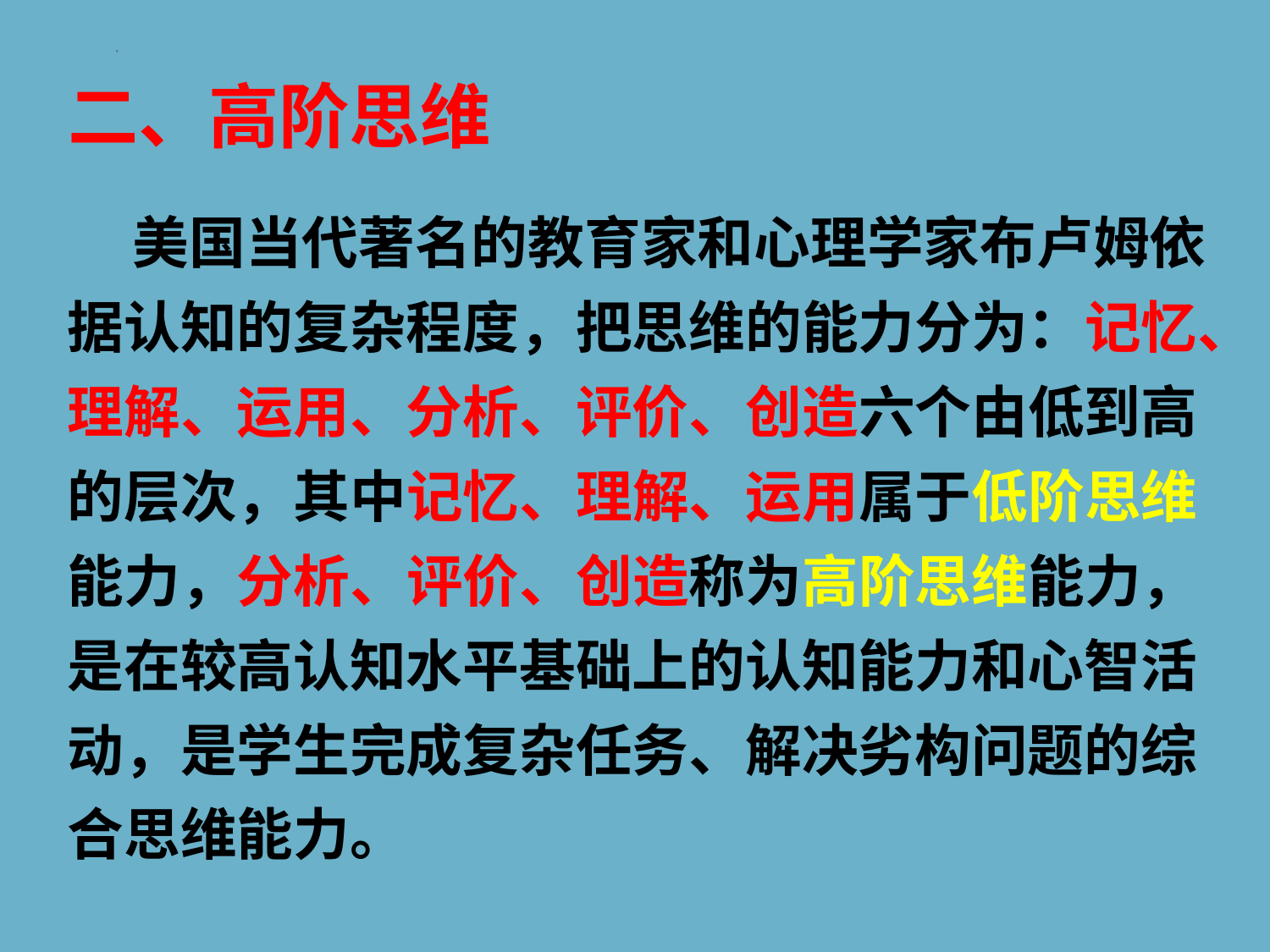

二、高阶思维
    美国当代著名的教育家和心理学家布卢姆依据认知的复杂程度，把思维的能力分为：记忆、理解、运用、分析、评价、创造六个由低到高的层次，其中记忆、理解、运用属于低阶思维能力，分析、评价、创造称为高阶思维能力，是在较高认知水平基础上的认知能力和心智活动，是学生完成复杂任务、解决劣构问题的综合思维能力。